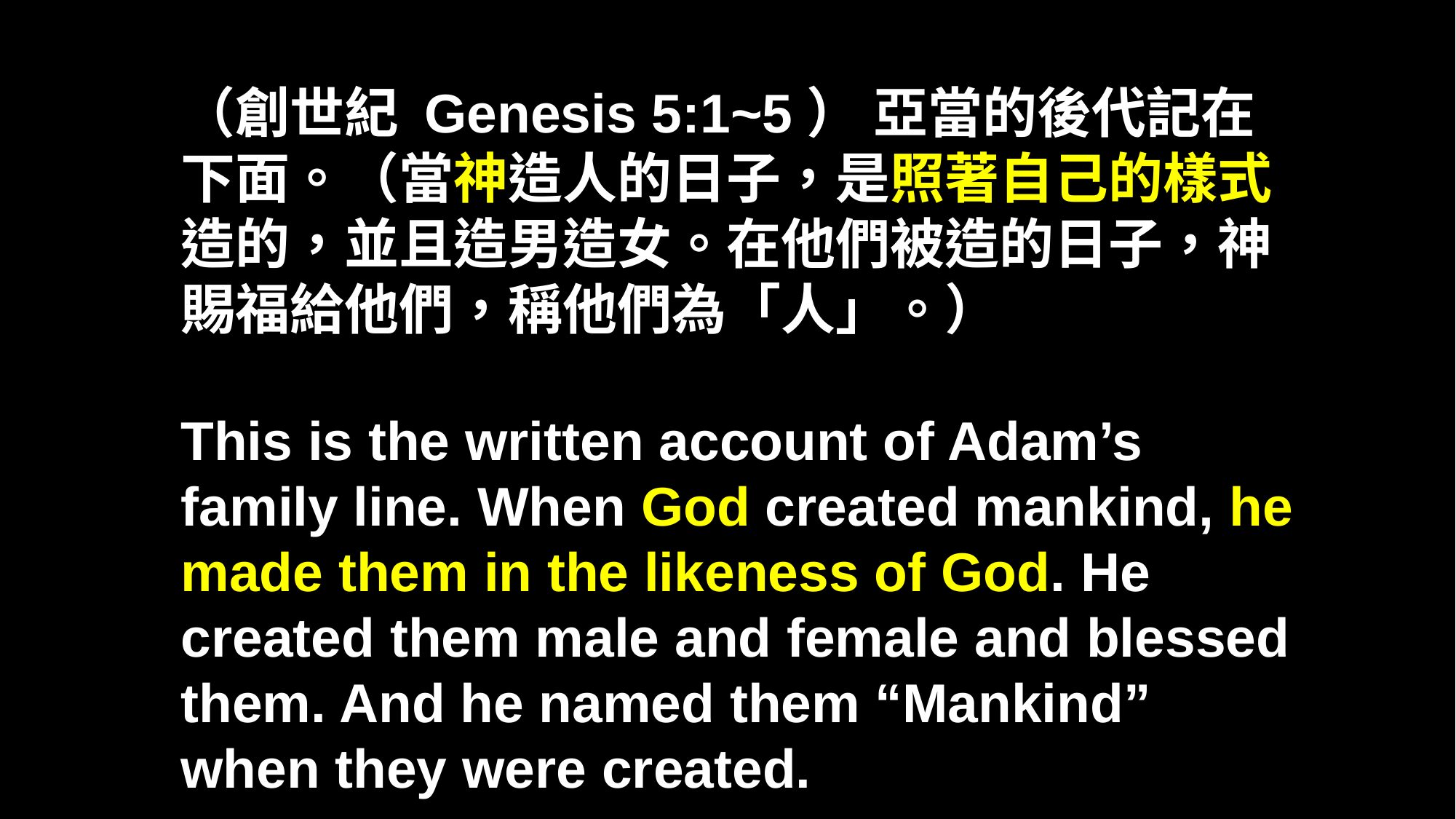

（創世紀 Genesis 5:1~5） 亞當的後代記在下面。（當神造人的日子，是照著自己的樣式造的，並且造男造女。在他們被造的日子，神賜福給他們，稱他們為「人」。）

This is the written account of Adam’s family line. When God created mankind, he made them in the likeness of God. He created them male and female and blessed them. And he named them “Mankind” when they were created.